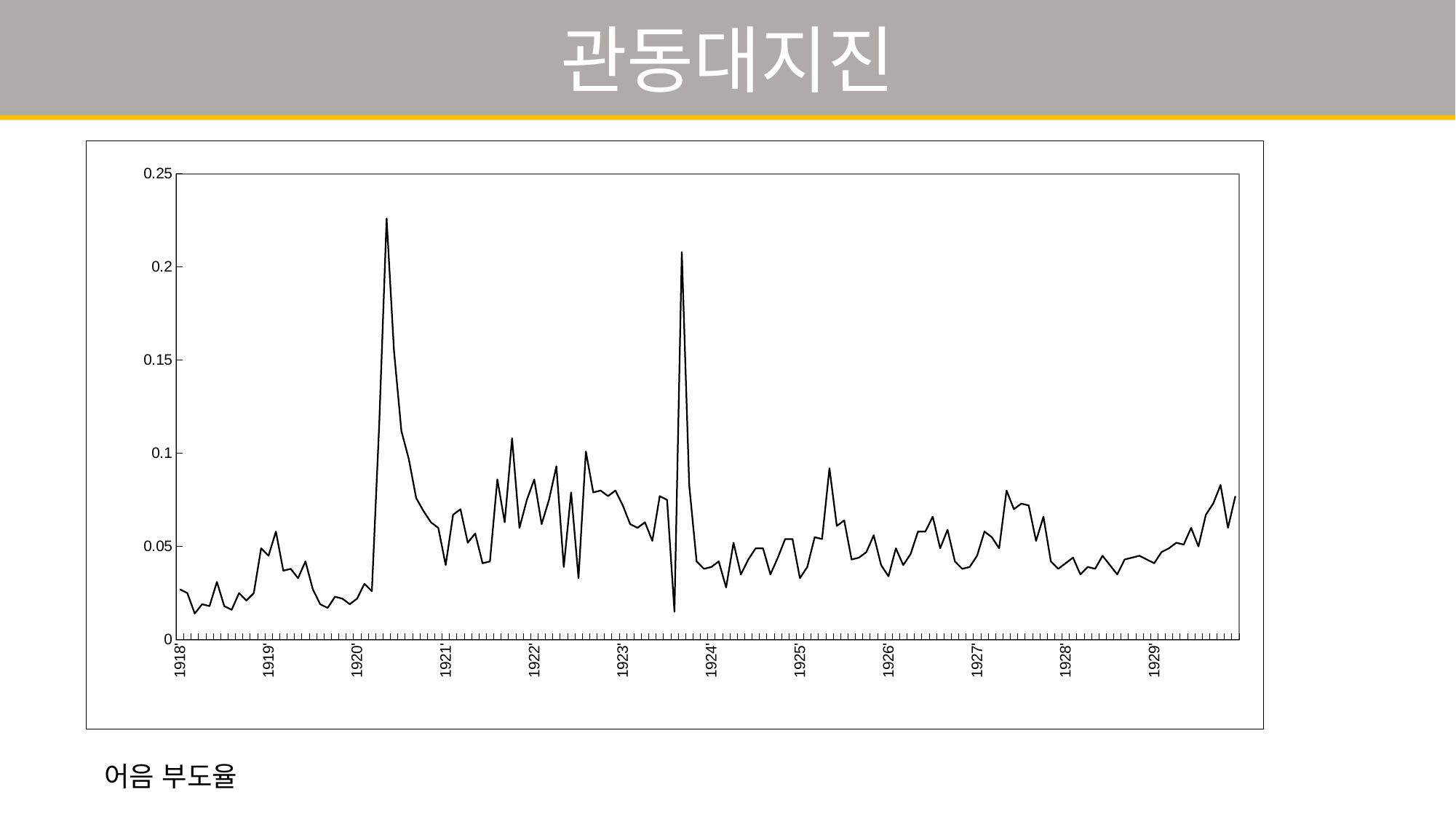

관동대지진

### Chart

| Category |  |
|---|---|
| 1918' | 0.027000000000000014 |
|  | 0.025 |
|  | 0.014 |
|  | 0.01900000000000001 |
|  | 0.018 |
|  | 0.031000000000000014 |
|  | 0.018 |
|  | 0.01600000000000001 |
|  | 0.025 |
|  | 0.02100000000000001 |
|  | 0.025 |
|  | 0.04900000000000003 |
| 1919' | 0.04500000000000001 |
|  | 0.058 |
|  | 0.037 |
|  | 0.038 |
|  | 0.033 |
|  | 0.04200000000000002 |
|  | 0.027000000000000014 |
|  | 0.01900000000000001 |
|  | 0.017 |
|  | 0.023 |
|  | 0.022 |
|  | 0.01900000000000001 |
| 1920' | 0.022 |
|  | 0.030000000000000002 |
|  | 0.026 |
|  | 0.11600000000000002 |
|  | 0.226 |
|  | 0.15500000000000008 |
|  | 0.112 |
|  | 0.097 |
|  | 0.076 |
|  | 0.06900000000000003 |
|  | 0.063 |
|  | 0.060000000000000026 |
| 1921' | 0.04000000000000002 |
|  | 0.067 |
|  | 0.07000000000000002 |
|  | 0.052 |
|  | 0.05700000000000002 |
|  | 0.041 |
|  | 0.04200000000000002 |
|  | 0.08600000000000002 |
|  | 0.063 |
|  | 0.10800000000000004 |
|  | 0.060000000000000026 |
|  | 0.07500000000000001 |
| 1922' | 0.08600000000000002 |
|  | 0.06200000000000003 |
|  | 0.07500000000000001 |
|  | 0.09300000000000007 |
|  | 0.039000000000000014 |
|  | 0.07900000000000004 |
|  | 0.033 |
|  | 0.10100000000000002 |
|  | 0.07900000000000004 |
|  | 0.08000000000000004 |
|  | 0.077 |
|  | 0.08000000000000004 |
| 1923' | 0.072 |
|  | 0.06200000000000003 |
|  | 0.060000000000000026 |
|  | 0.063 |
|  | 0.05300000000000001 |
|  | 0.077 |
|  | 0.07500000000000001 |
|  | 0.014999999999999998 |
|  | 0.20800000000000007 |
|  | 0.08300000000000005 |
|  | 0.04200000000000002 |
|  | 0.038 |
| 1924' | 0.039000000000000014 |
|  | 0.04200000000000002 |
|  | 0.028 |
|  | 0.052 |
|  | 0.03500000000000001 |
|  | 0.043000000000000003 |
|  | 0.04900000000000003 |
|  | 0.04900000000000003 |
|  | 0.03500000000000001 |
|  | 0.044 |
|  | 0.054 |
|  | 0.054 |
| 1925' | 0.033 |
|  | 0.039000000000000014 |
|  | 0.055000000000000014 |
|  | 0.054 |
|  | 0.09200000000000003 |
|  | 0.06100000000000001 |
|  | 0.06400000000000004 |
|  | 0.043000000000000003 |
|  | 0.044 |
|  | 0.047000000000000014 |
|  | 0.056 |
|  | 0.04000000000000002 |
| 1926' | 0.034 |
|  | 0.04900000000000003 |
|  | 0.04000000000000002 |
|  | 0.046 |
|  | 0.058 |
|  | 0.058 |
|  | 0.066 |
|  | 0.04900000000000003 |
|  | 0.05900000000000002 |
|  | 0.04200000000000002 |
|  | 0.038 |
|  | 0.039000000000000014 |
| 1927' | 0.04500000000000001 |
|  | 0.058 |
|  | 0.055000000000000014 |
|  | 0.04900000000000003 |
|  | 0.08000000000000004 |
|  | 0.07000000000000002 |
|  | 0.07300000000000001 |
|  | 0.072 |
|  | 0.05300000000000001 |
|  | 0.066 |
|  | 0.04200000000000002 |
|  | 0.038 |
| 1928' | 0.041 |
|  | 0.044 |
|  | 0.03500000000000001 |
|  | 0.039000000000000014 |
|  | 0.038 |
|  | 0.04500000000000001 |
|  | 0.04000000000000002 |
|  | 0.03500000000000001 |
|  | 0.043000000000000003 |
|  | 0.044 |
|  | 0.04500000000000001 |
|  | 0.043000000000000003 |
| 1929' | 0.041 |
어음 부도율